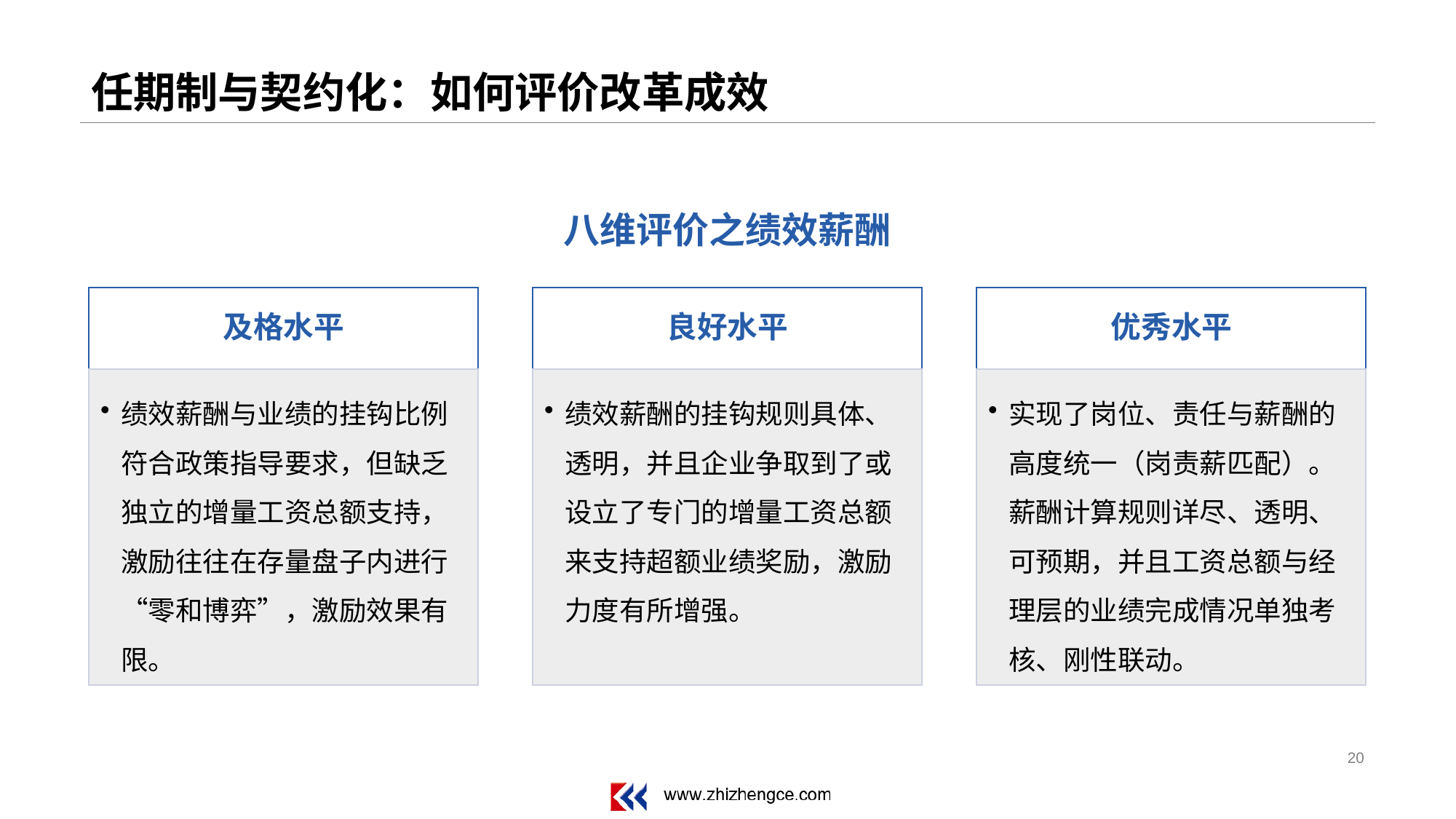

# 任期制与契约化：如何评价改革成效
八维评价之绩效薪酬
及格水平
良好水平
优秀水平
绩效薪酬与业绩的挂钩比例符合政策指导要求，但缺乏独立的增量工资总额支持，激励往往在存量盘子内进行“零和博弈”，激励效果有限。
绩效薪酬的挂钩规则具体、透明，并且企业争取到了或设立了专门的增量工资总额来支持超额业绩奖励，激励力度有所增强。
实现了岗位、责任与薪酬的高度统一（岗责薪匹配）。薪酬计算规则详尽、透明、可预期，并且工资总额与经理层的业绩完成情况单独考核、刚性联动。
20